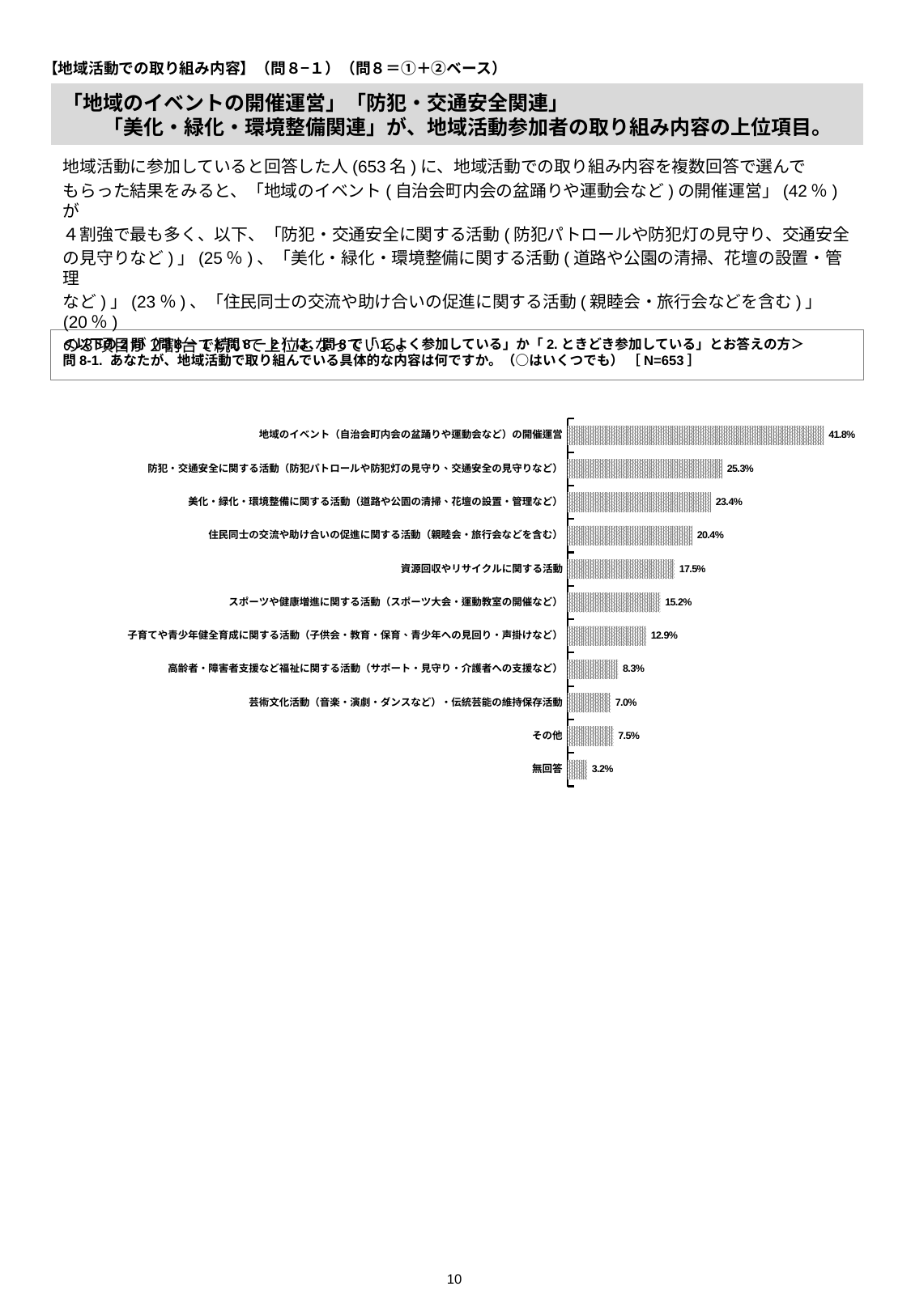

【地域活動での取り組み内容】（問８−１）（問８＝①＋②ベース）
# 「地域のイベントの開催運営」「防犯・交通安全関連」 　　「美化・緑化・環境整備関連」が、地域活動参加者の取り組み内容の上位項目。
地域活動に参加していると回答した人(653名)に、地域活動での取り組み内容を複数回答で選んで
もらった結果をみると、「地域のイベント(自治会町内会の盆踊りや運動会など)の開催運営」(42％)が
４割強で最も多く、以下、「防犯・交通安全に関する活動(防犯パトロールや防犯灯の見守り、交通安全
の見守りなど)」(25％)、「美化・緑化・環境整備に関する活動(道路や公園の清掃、花壇の設置・管理
など)」(23％)、「住民同士の交流や助け合いの促進に関する活動(親睦会・旅行会などを含む)」(20％)
の３項目が２割台で続いて上位となっている。
＜以下の2問（問8－1と問8－2）は、問8で「1.よく参加している」か「2.ときどき参加している」とお答えの方＞
問8-1. あなたが、地域活動で取り組んでいる具体的な内容は何ですか。（○はいくつでも） ［N=653］

### Chart

| Category |  |
|---|---|
| 地域のイベント（自治会町内会の盆踊りや運動会など）の開催運営 | 0.418070444104135 |
| 防犯・交通安全に関する活動（防犯パトロールや防犯灯の見守り、交通安全の見守りなど） | 0.252679938744257 |
| 美化・緑化・環境整備に関する活動（道路や公園の清掃、花壇の設置・管理など） | 0.234303215926493 |
| 住民同士の交流や助け合いの促進に関する活動（親睦会・旅行会などを含む） | 0.203675344563553 |
| 資源回収やリサイクルに関する活動 | 0.17457886676876 |
| スポーツや健康増進に関する活動（スポーツ大会・運動教室の開催など） | 0.151607963246554 |
| 子育てや青少年健全育成に関する活動（子供会・教育・保育、青少年への見回り・声掛けなど） | 0.128637059724349 |
| 高齢者・障害者支援など福祉に関する活動（サポート・見守り・介護者への支援など） | 0.0826952526799387 |
| 芸術文化活動（音楽・演劇・ダンスなど）・伝統芸能の維持保存活動 | 0.0704441041347626 |
| その他 | 0.0750382848392039 |
| 無回答 | 0.0321592649310873 |
10